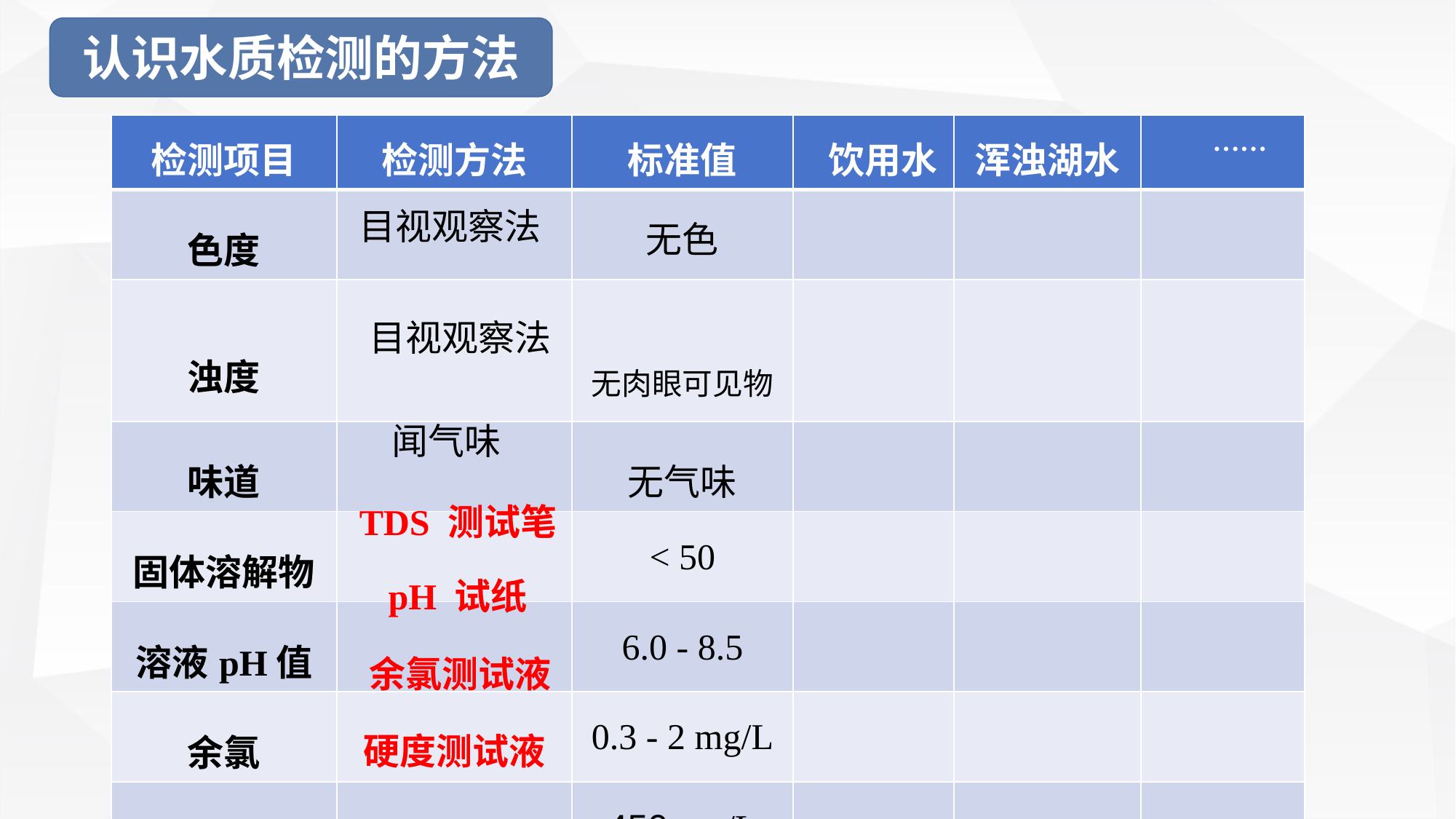

认识水质检测的方法
| 检测项目 | 检测方法 | 标准值 | 饮用水 | 浑浊湖水 | …… |
| --- | --- | --- | --- | --- | --- |
| 色度 |  | 无色 |  |  |  |
| 浊度 |  | 无肉眼可见物 |  |  |  |
| 味道 |  | 无气味 |  |  |  |
| 固体溶解物 |  | < 50 |  |  |  |
| 溶液pH值 |  | 6.0 - 8.5 |  |  |  |
| 余氯 |  | 0.3 - 2 mg/L |  |  |  |
| 硬度 |  | 450 mg/L |  |  |  |
目视观察法
目视观察法
闻气味
TDS 测试笔
pH 试纸
余氯测试液
硬度测试液